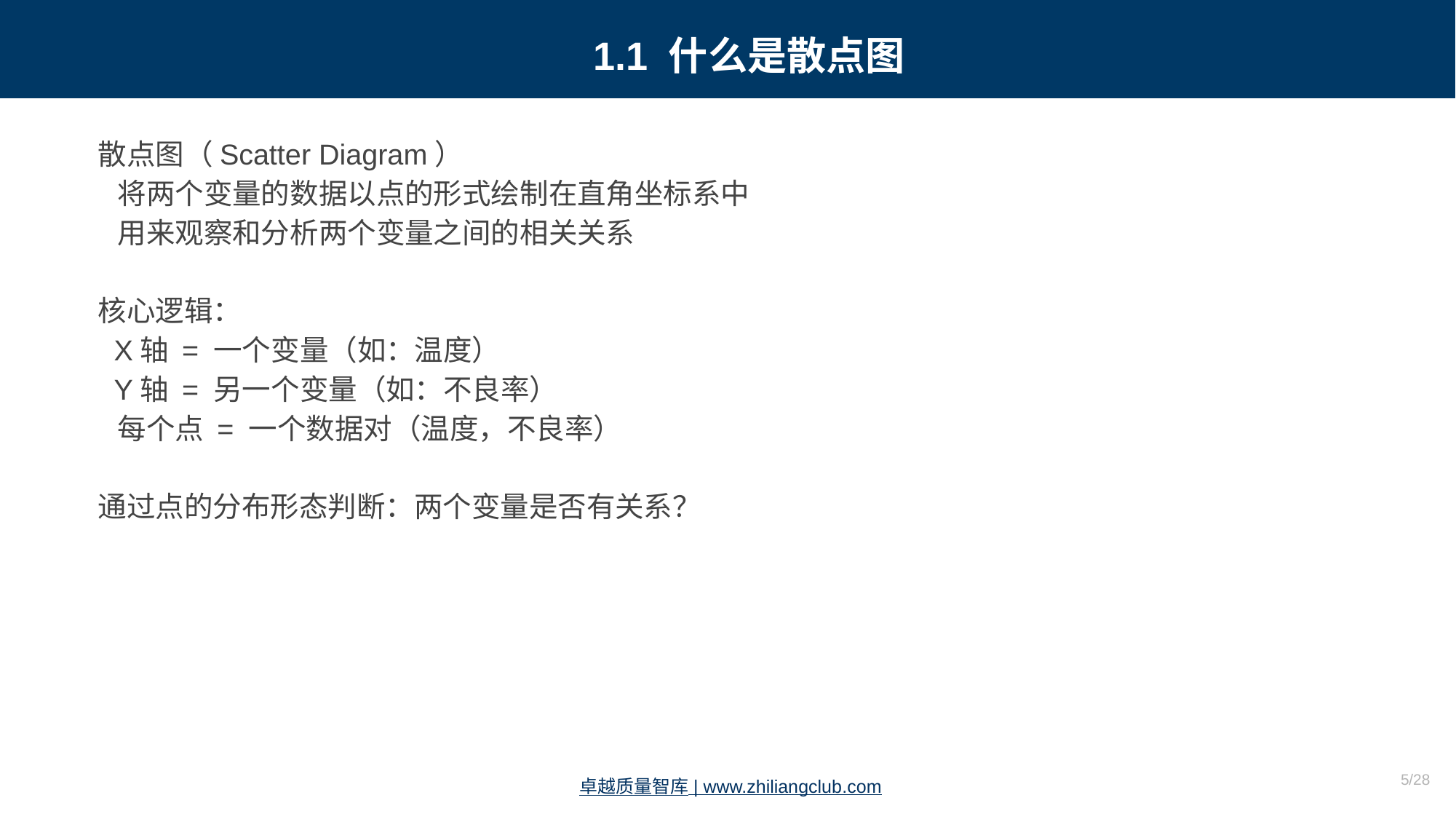

1.1 什么是散点图
散点图（Scatter Diagram）
  将两个变量的数据以点的形式绘制在直角坐标系中
  用来观察和分析两个变量之间的相关关系

核心逻辑：
  X轴 = 一个变量（如：温度）
  Y轴 = 另一个变量（如：不良率）
  每个点 = 一个数据对（温度，不良率）

通过点的分布形态判断：两个变量是否有关系？
5/28